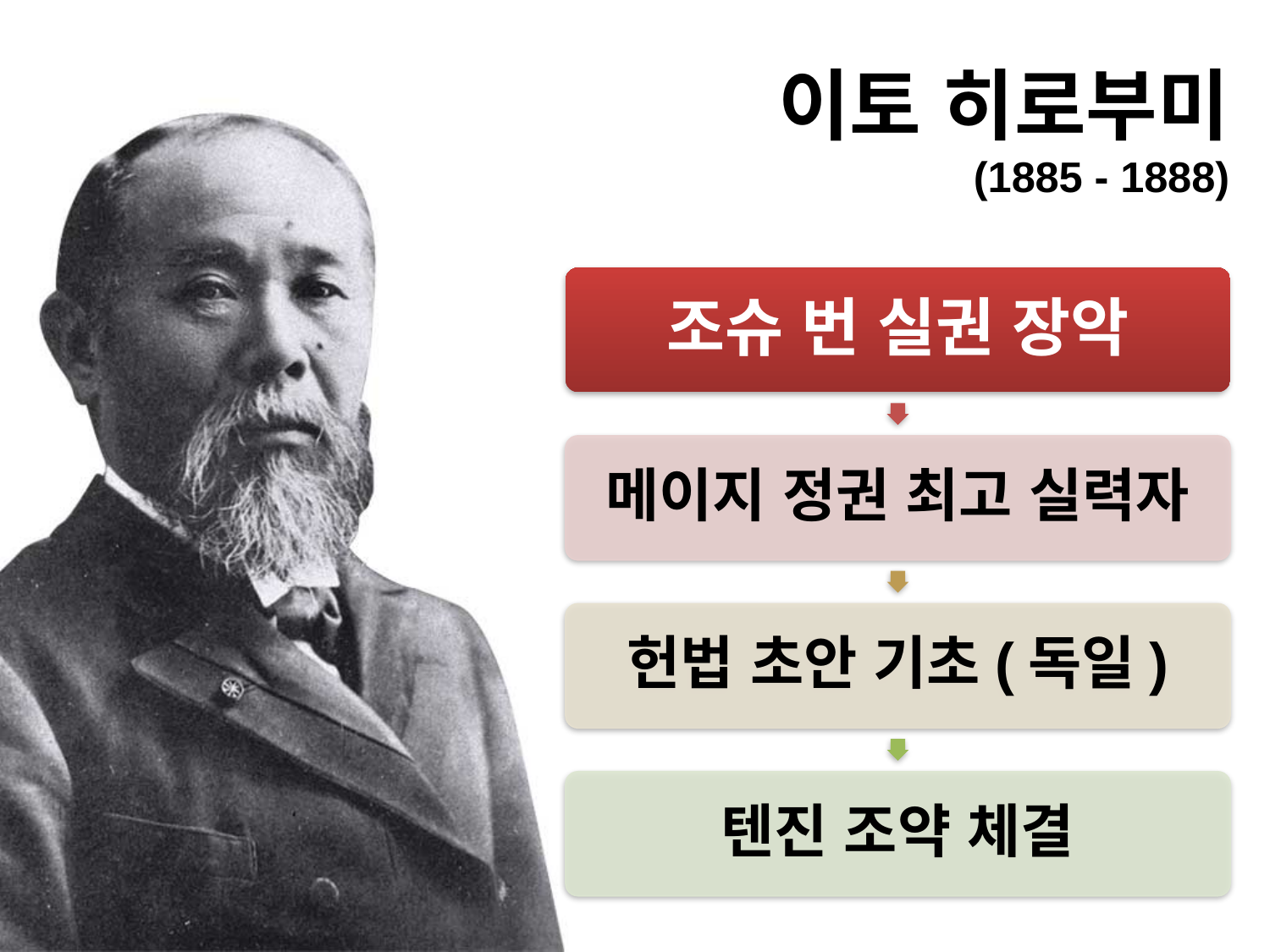

# 이토 히로부미 (1885 - 1888)
조슈 번 실권 장악
메이지 정권 최고 실력자
헌법 초안 기초(독일)
텐진 조약 체결